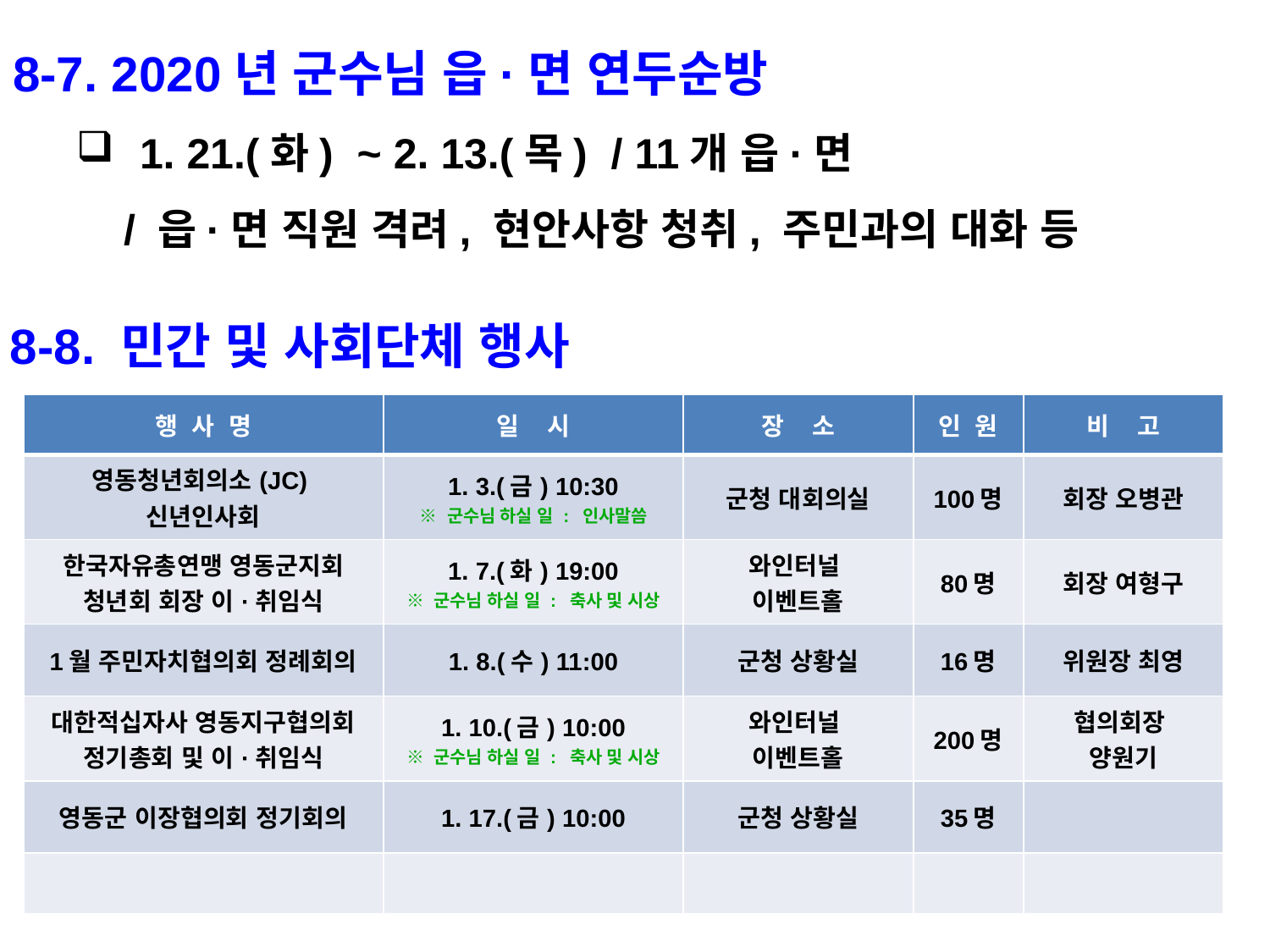

8-7. 2020년 군수님 읍·면 연두순방
1. 21.(화)  ~ 2. 13.(목)  / 11개 읍·면
    / 읍·면 직원 격려, 현안사항 청취, 주민과의 대화 등
 8-8. 민간 및 사회단체 행사
| 행 사 명 | 일 시 | 장 소 | 인 원 | 비 고 |
| --- | --- | --- | --- | --- |
| 영동청년회의소(JC) 신년인사회 | 1. 3.(금) 10:30 ※ 군수님 하실 일 : 인사말씀 | 군청 대회의실 | 100명 | 회장 오병관 |
| 한국자유총연맹 영동군지회 청년회 회장 이·취임식 | 1. 7.(화) 19:00 ※ 군수님 하실 일 : 축사 및 시상 | 와인터널 이벤트홀 | 80명 | 회장 여형구 |
| 1월 주민자치협의회 정례회의 | 1. 8.(수) 11:00 | 군청 상황실 | 16명 | 위원장 최영 |
| 대한적십자사 영동지구협의회 정기총회 및 이·취임식 | 1. 10.(금) 10:00 ※ 군수님 하실 일 : 축사 및 시상 | 와인터널 이벤트홀 | 200명 | 협의회장 양원기 |
| 영동군 이장협의회 정기회의 | 1. 17.(금) 10:00 | 군청 상황실 | 35명 |  |
|  |  |  |  |  |